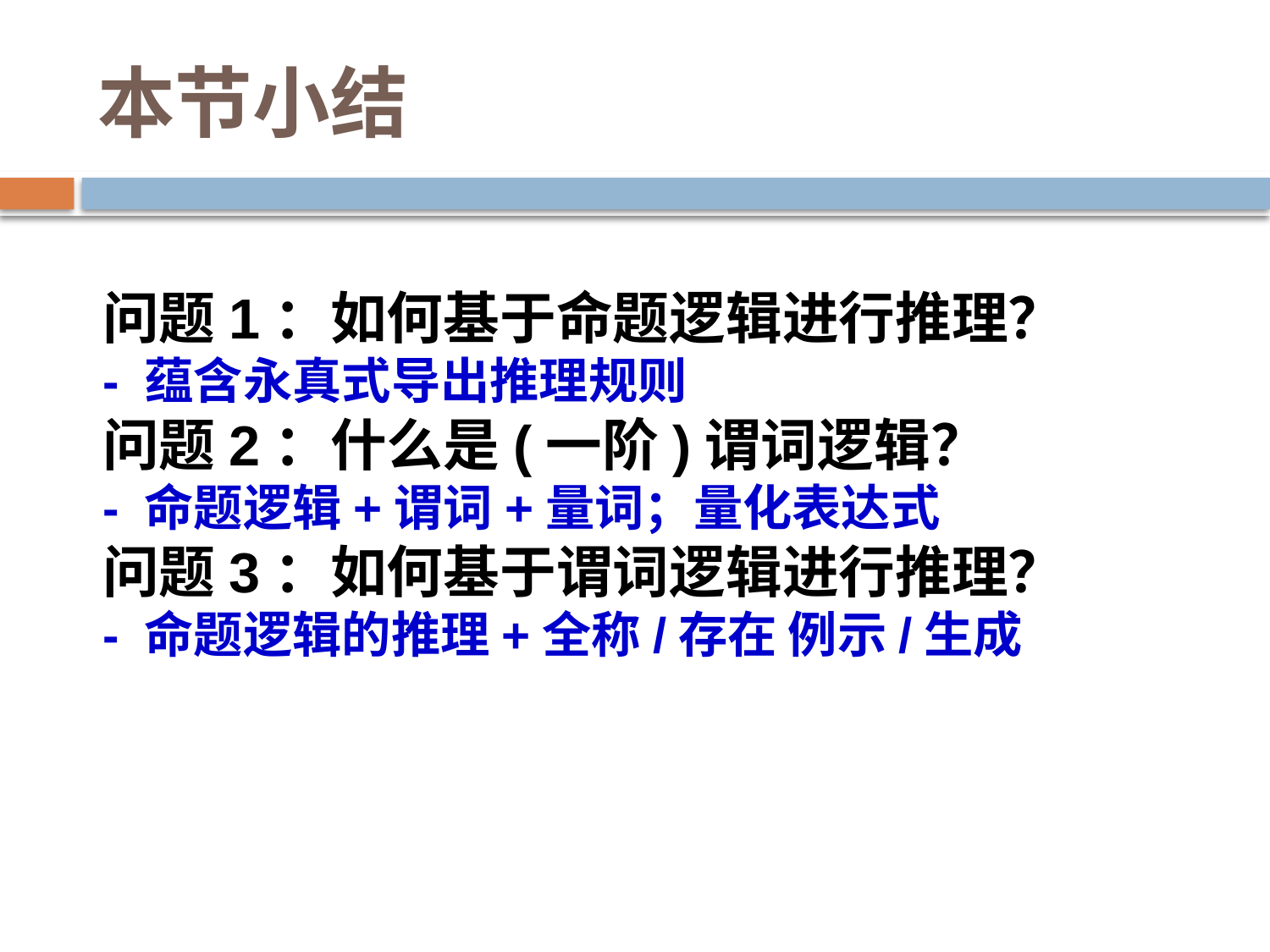

# 本节小结
问题1：如何基于命题逻辑进行推理？
- 蕴含永真式导出推理规则
问题2：什么是(一阶)谓词逻辑？
- 命题逻辑+谓词+量词；量化表达式
问题3：如何基于谓词逻辑进行推理？
- 命题逻辑的推理+全称/存在 例示/生成